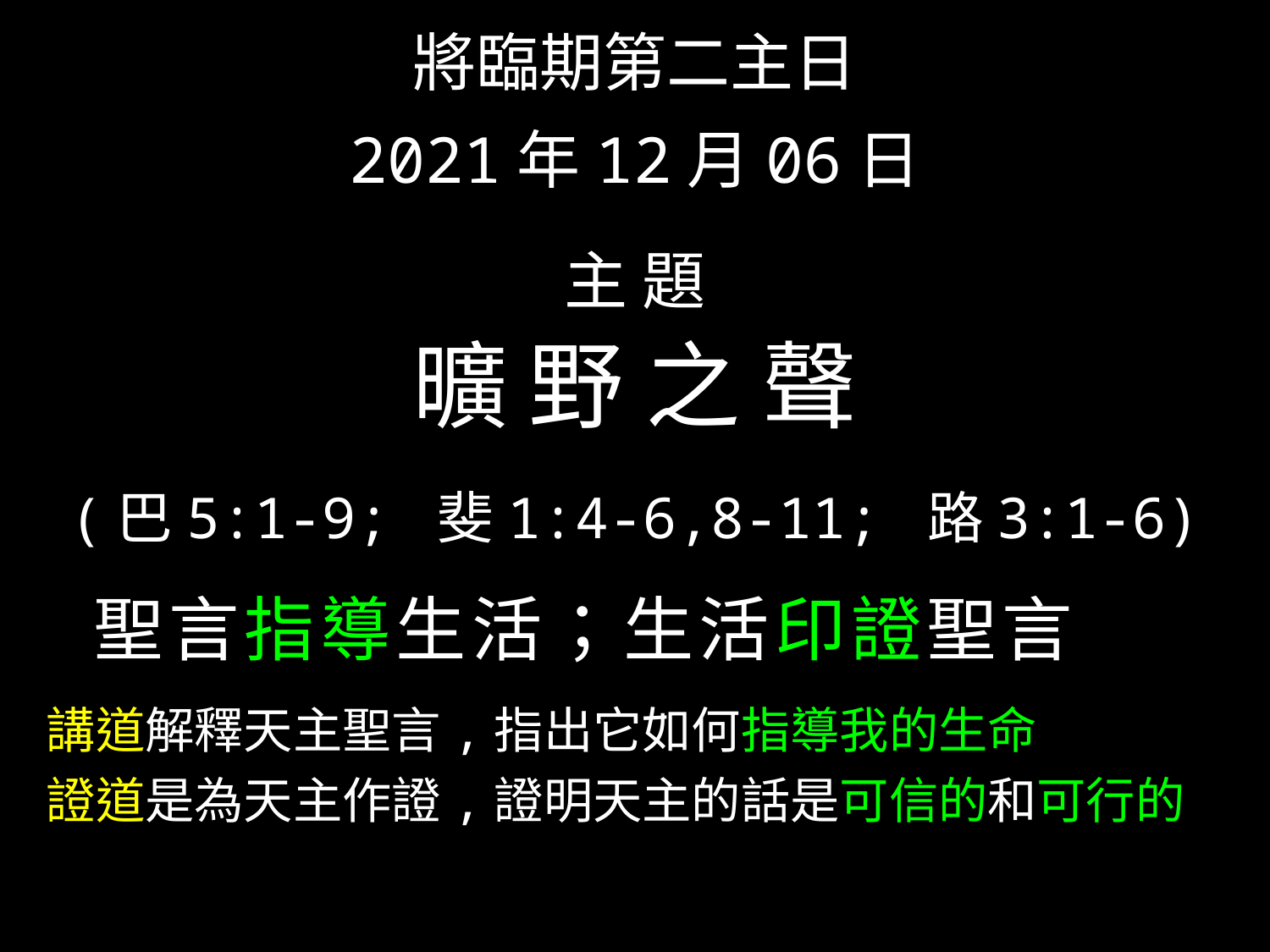

將臨期第二主日
2021年12月06日

主 題
曠 野 之 聲
(巴5:1-9; 斐1:4-6,8-11; 路3:1-6)
   聖言指導生活；生活印證聖言
  講道解釋天主聖言,指出它如何指導我的生命
  證道是為天主作證,證明天主的話是可信的和可行的